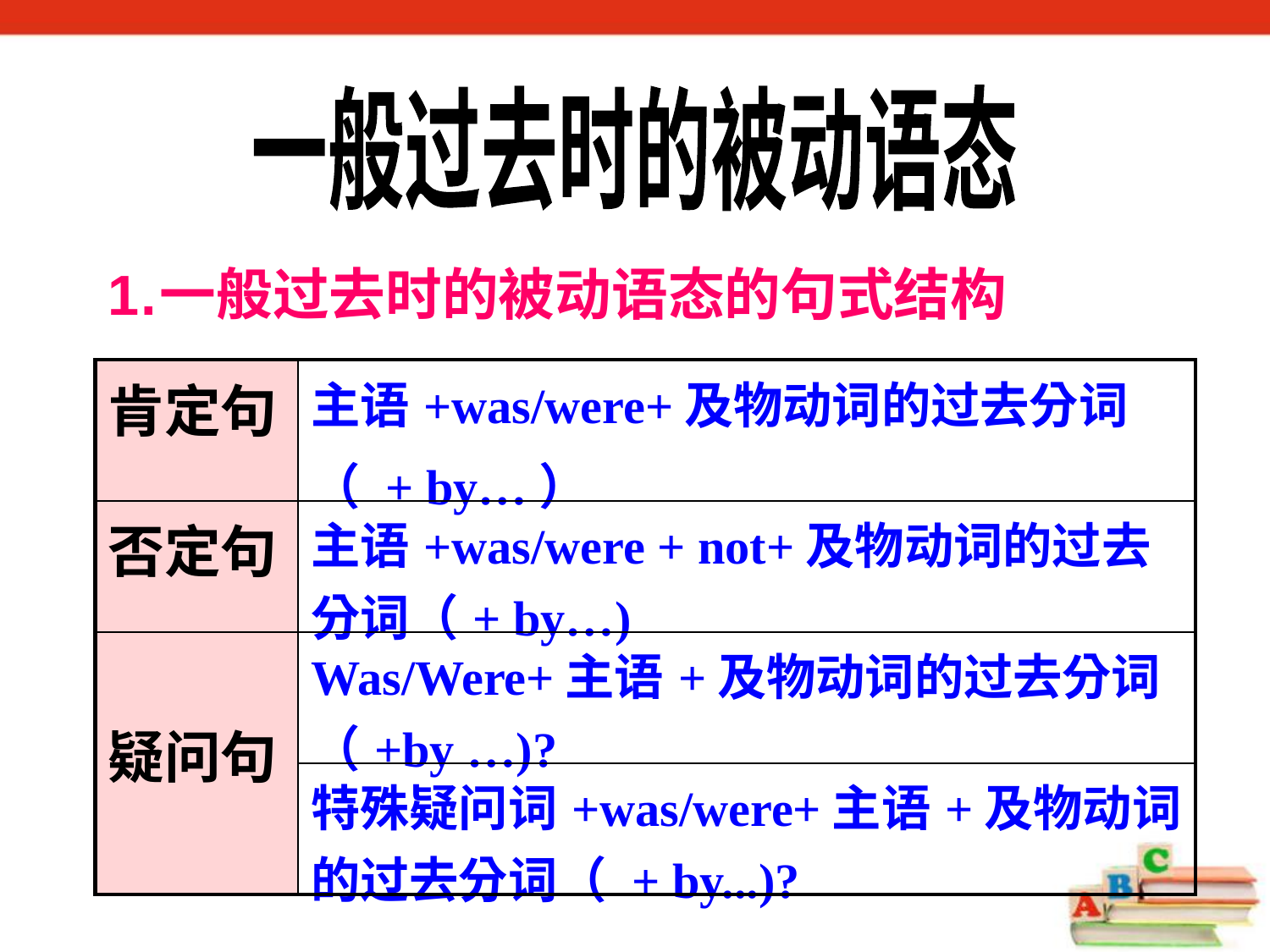

一般过去时的被动语态
一般过去时的被动语态的句式结构
| 肯定句 | 主语+was/were+及物动词的过去分词 （ + by…） |
| --- | --- |
| 否定句 | 主语+was/were + not+及物动词的过去分词（+ by…) |
| 疑问句 | Was/Were+主语+及物动词的过去分词（+by …)? |
|  | 特殊疑问词+was/were+主语+及物动词的过去分词（ + by...)? |